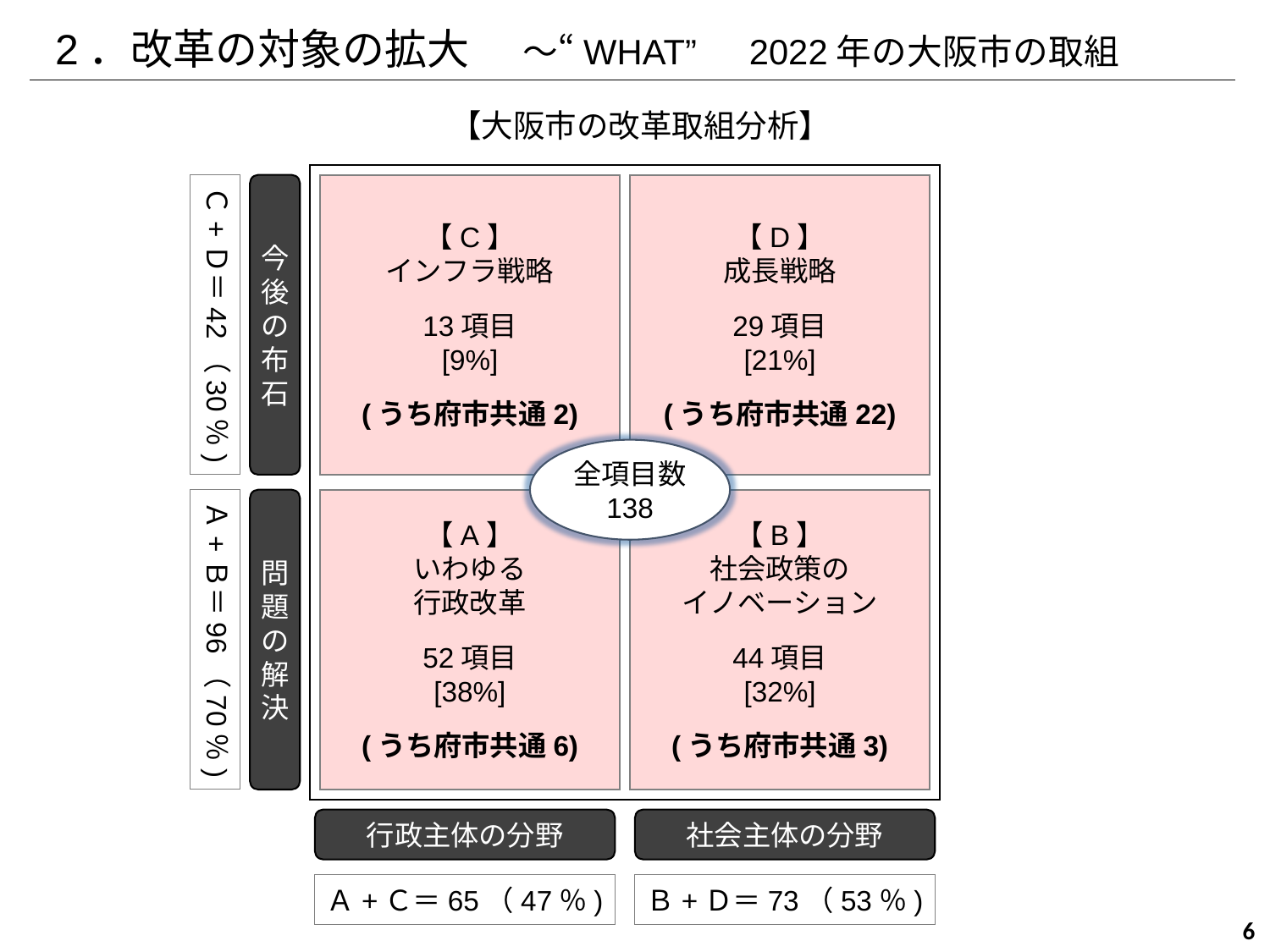

2．改革の対象の拡大　 ～“WHAT”　2022年の大阪市の取組
【大阪市の改革取組分析】

Ｃ+Ｄ＝42（30％)
今後
の
布石
【C】
インフラ戦略

13項目
[9%]

(うち府市共通2)
【D】
成長戦略

29項目
[21%]

(うち府市共通22)
全項目数
138
Ａ+Ｂ＝96（70％)
問
題の解決
【A】
いわゆる
行政改革

52項目
[38%]

(うち府市共通6)
【B】
社会政策の
イノベーション

44項目
[32%]

(うち府市共通3)
行政主体の分野
社会主体の分野
Ａ+Ｃ＝65（47％)
Ｂ+Ｄ＝73（53％)
6